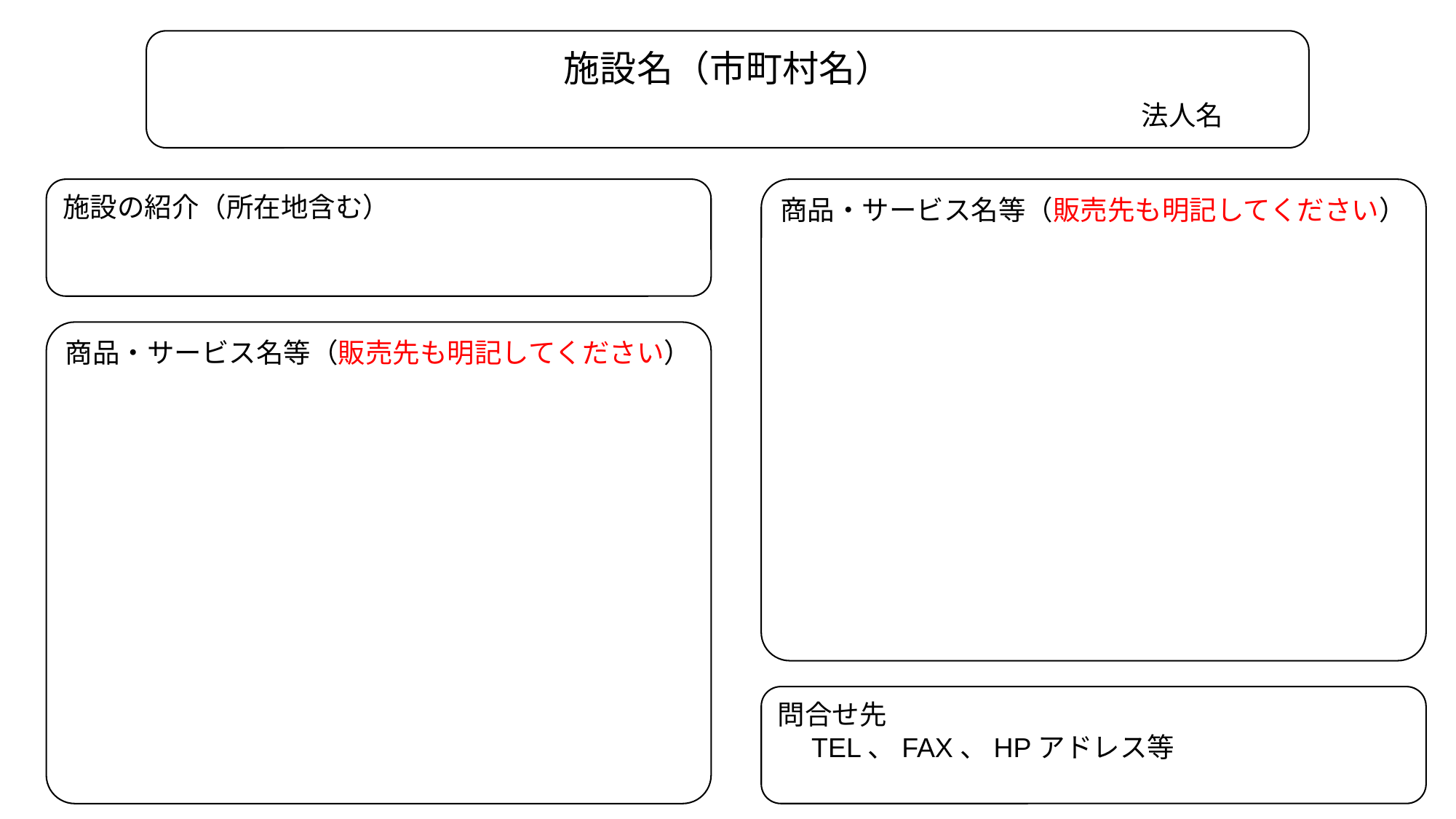

施設名（市町村名）
　　　　　　　　　　　　　　　　　　　　　　　　　　　　　　　　法人名
施設の紹介（所在地含む）

商品・サービス名等（販売先も明記してください）

商品・サービス名等（販売先も明記してください）

問合せ先
　TEL、FAX、HPアドレス等